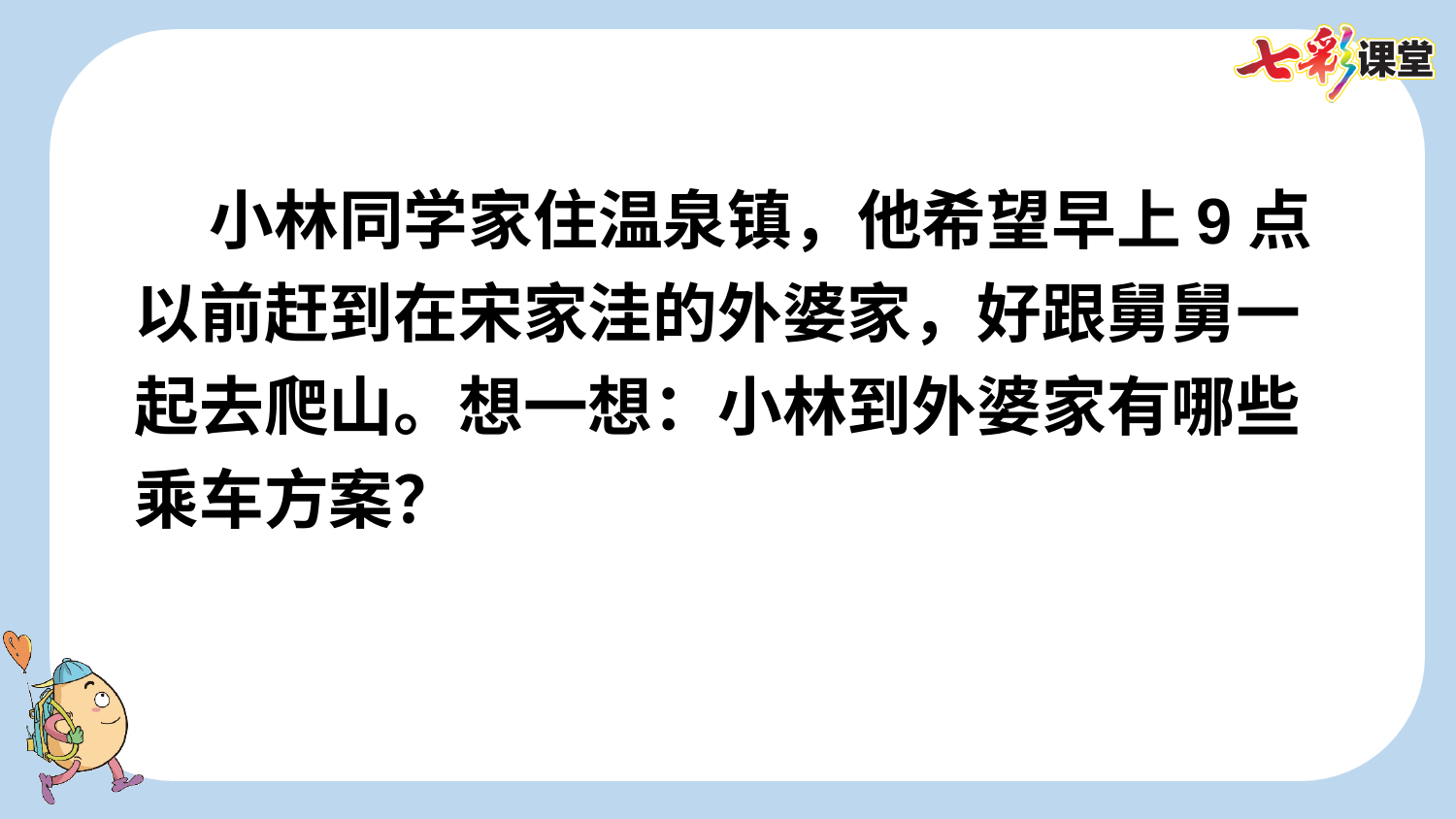

小林同学家住温泉镇，他希望早上9点以前赶到在宋家洼的外婆家，好跟舅舅一起去爬山。想一想：小林到外婆家有哪些乘车方案？